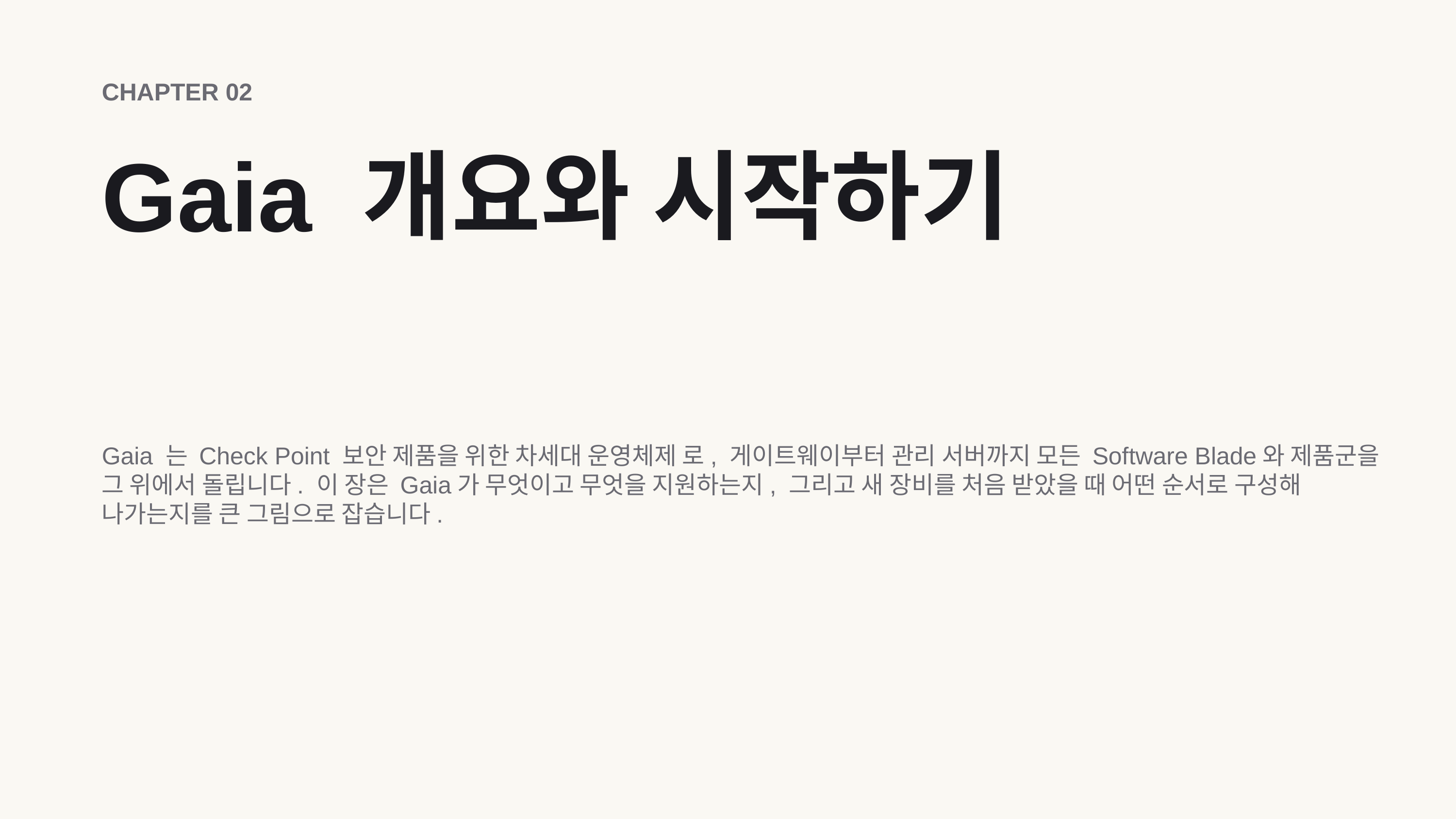

CHAPTER 02
Gaia 개요와 시작하기
Gaia 는 Check Point 보안 제품을 위한 차세대 운영체제 로, 게이트웨이부터 관리 서버까지 모든 Software Blade와 제품군을 그 위에서 돌립니다. 이 장은 Gaia가 무엇이고 무엇을 지원하는지, 그리고 새 장비를 처음 받았을 때 어떤 순서로 구성해 나가는지를 큰 그림으로 잡습니다.